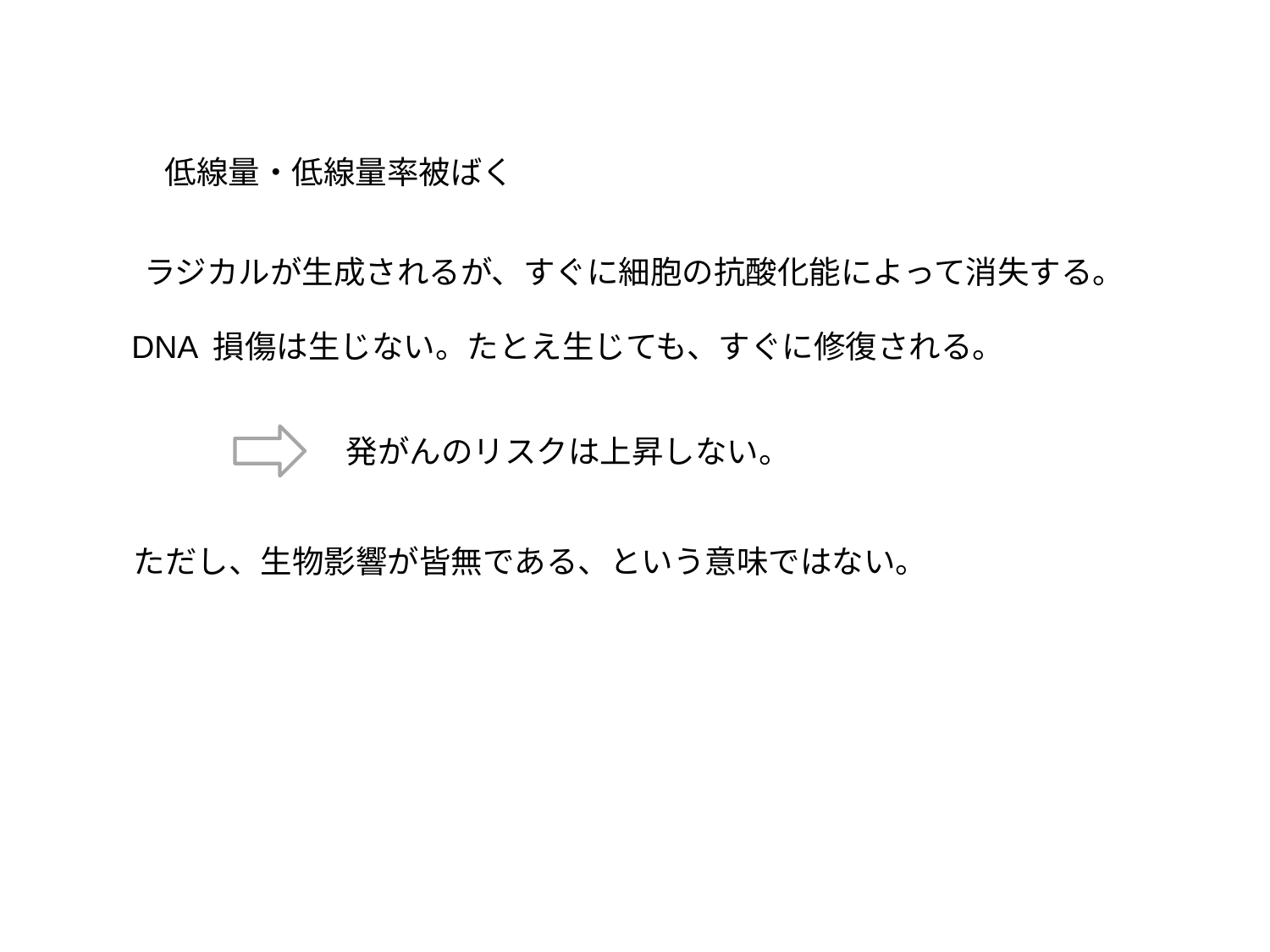

低線量・低線量率被ばく
ラジカルが生成されるが、すぐに細胞の抗酸化能によって消失する。
DNA 損傷は生じない。たとえ生じても、すぐに修復される。
発がんのリスクは上昇しない。

ただし、生物影響が皆無である、という意味ではない。